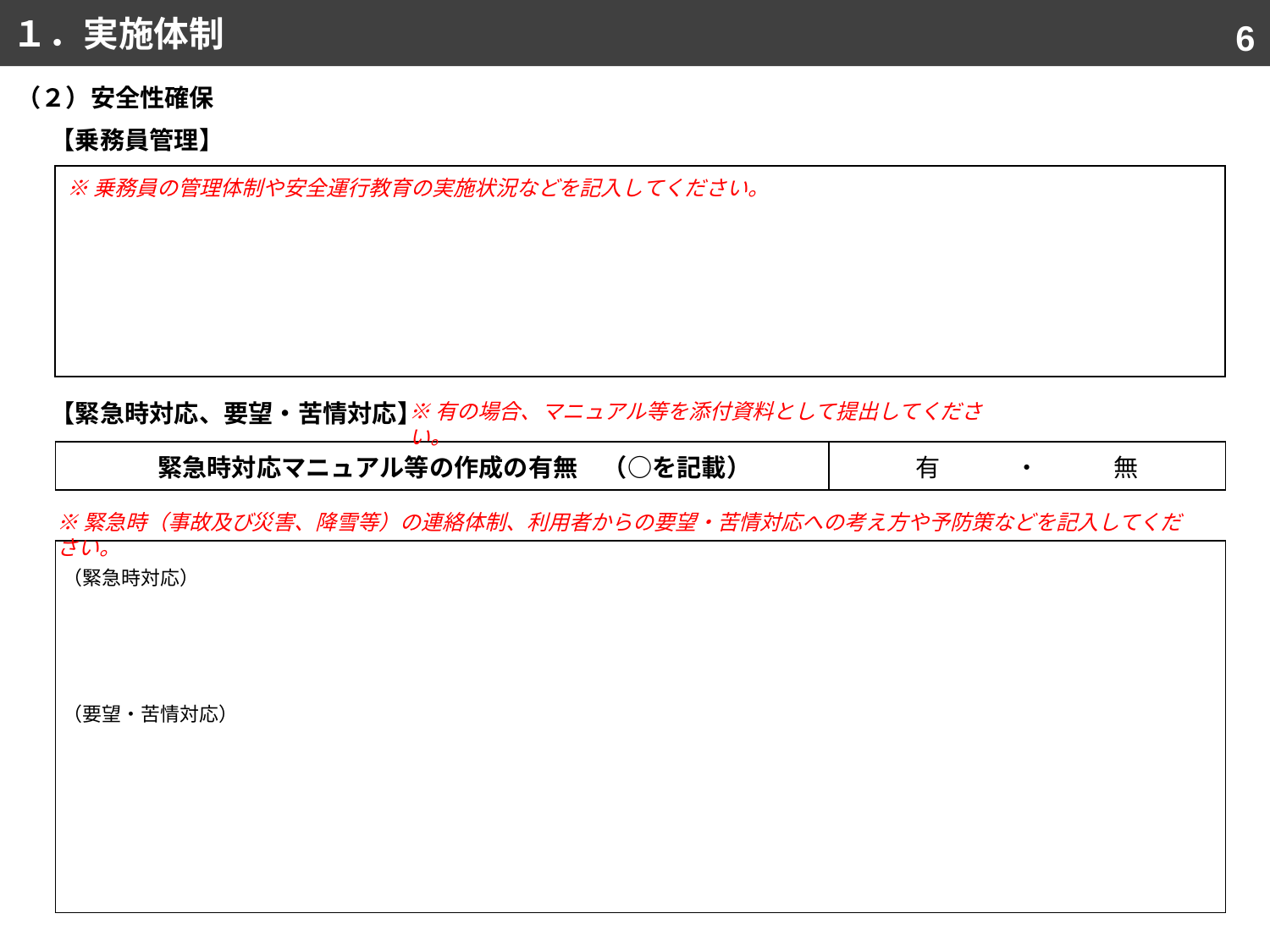

１．実施体制
6
（２）安全性確保
【乗務員管理】
|  |
| --- |
※乗務員の管理体制や安全運行教育の実施状況などを記入してください。
【緊急時対応、要望・苦情対応】
※有の場合、マニュアル等を添付資料として提出してください。
| 緊急時対応マニュアル等の作成の有無　（○を記載） | 有　　　・　　　無 |
| --- | --- |
※緊急時（事故及び災害、降雪等）の連絡体制、利用者からの要望・苦情対応への考え方や予防策などを記入してください。
| （緊急時対応） （要望・苦情対応） |
| --- |